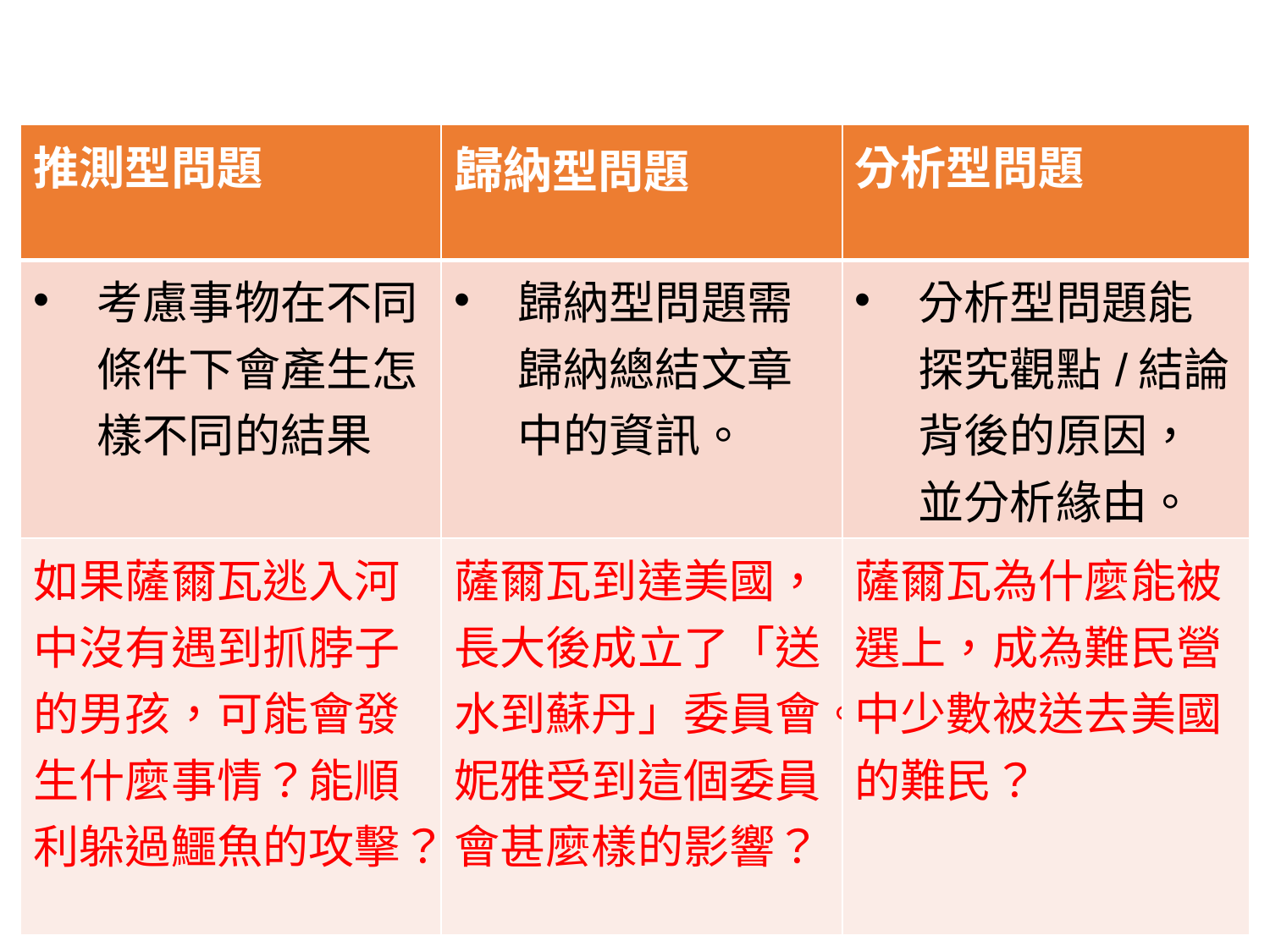

| 推測型問題 | 歸納型問題 | 分析型問題 |
| --- | --- | --- |
| 考慮事物在不同條件下會產生怎樣不同的結果 | 歸納型問題需歸納總結文章中的資訊。 | 分析型問題能探究觀點/結論背後的原因，並分析緣由。 |
| 如果薩爾瓦逃入河中沒有遇到抓脖子的男孩，可能會發生什麼事情？能順利躲過鱷魚的攻擊？ | 薩爾瓦到達美國，長大後成立了「送水到蘇丹」委員會。妮雅受到這個委員會甚麼樣的影響？ | 薩爾瓦為什麼能被選上，成為難民營中少數被送去美國的難民？ |
28